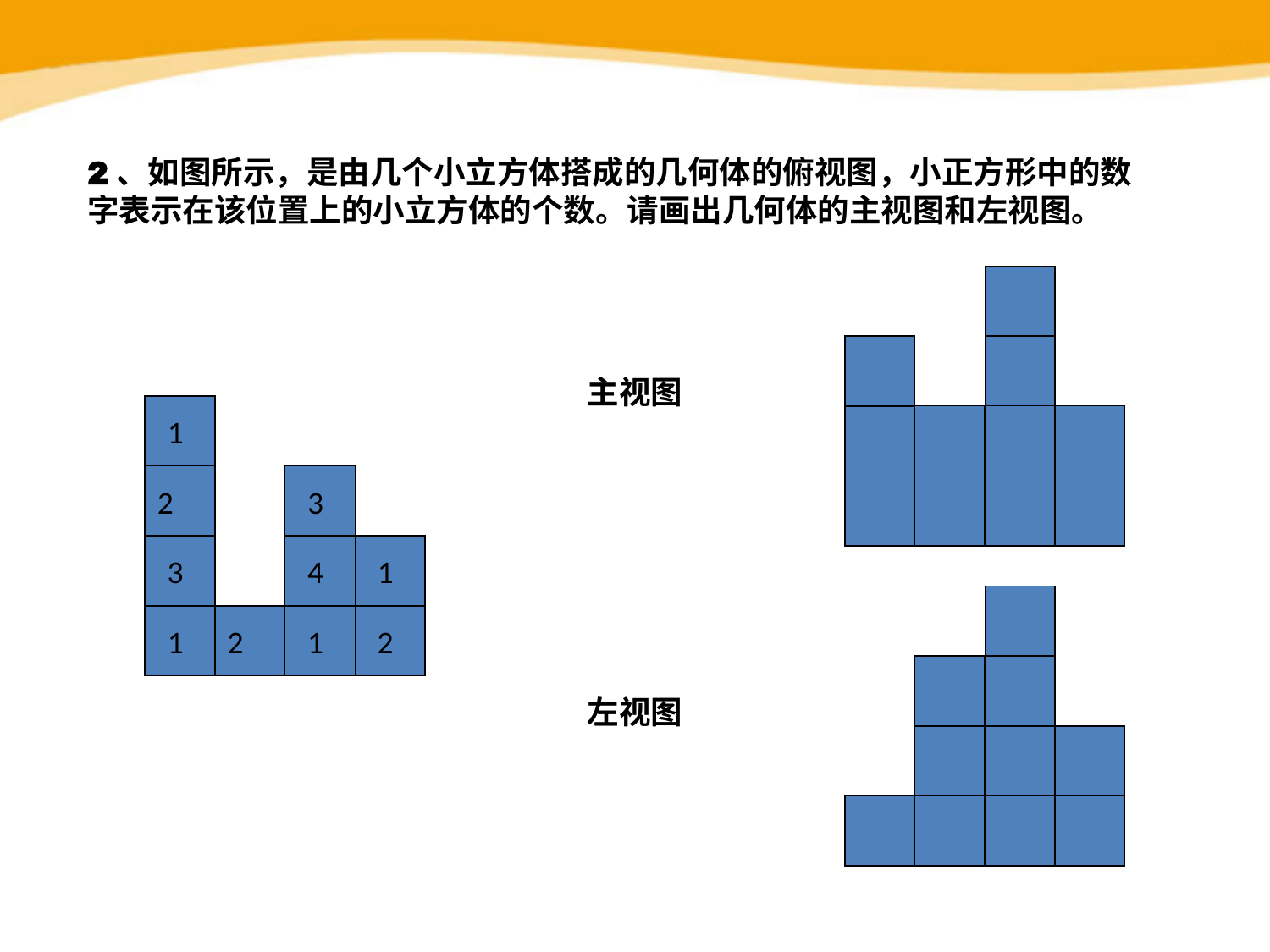

2、如图所示，是由几个小立方体搭成的几何体的俯视图，小正方形中的数字表示在该位置上的小立方体的个数。请画出几何体的主视图和左视图。

主视图

1

2
3

3
4
1

1
2
1
2

左视图